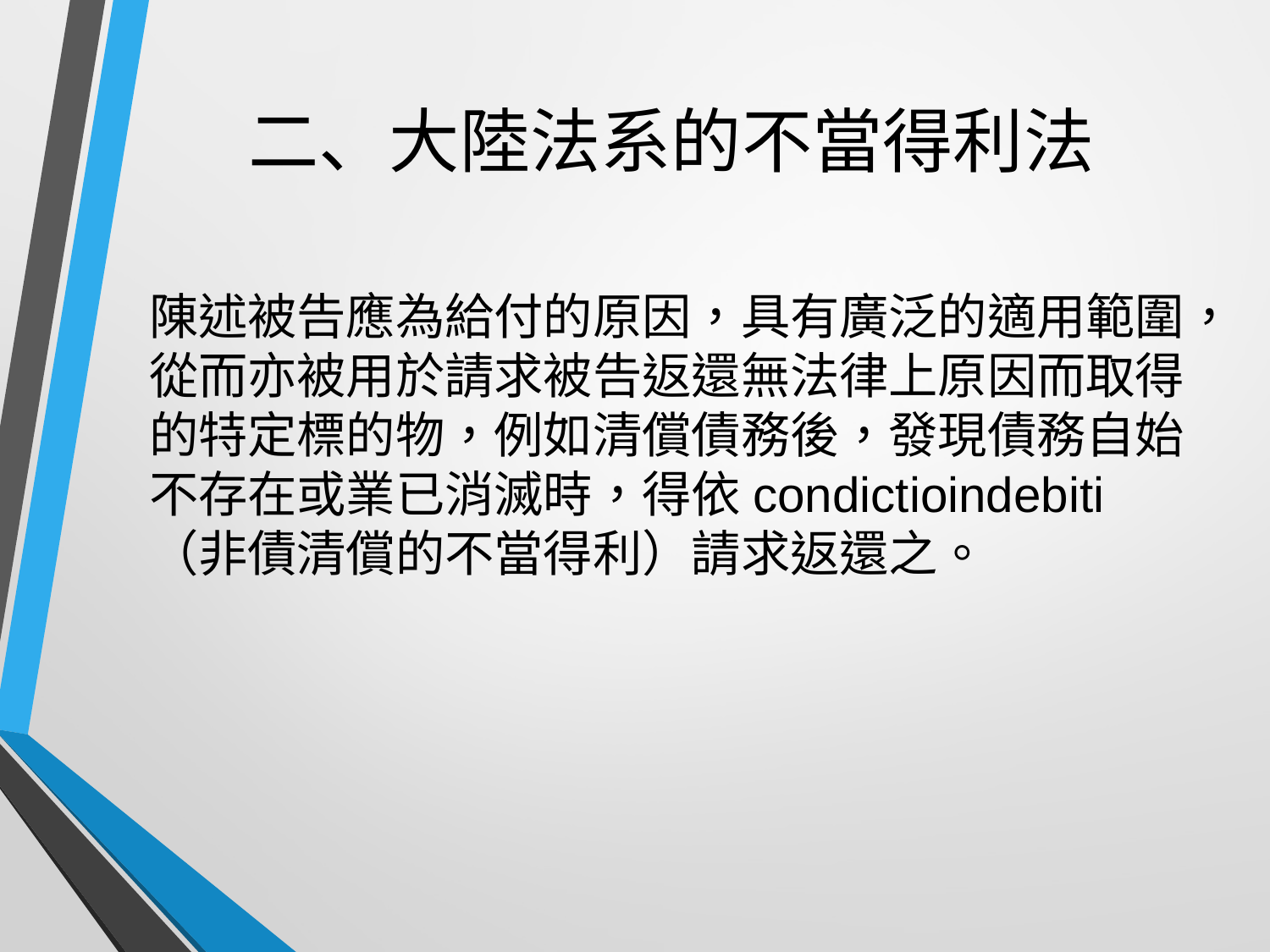

# 二、大陸法系的不當得利法
陳述被告應為給付的原因，具有廣泛的適用範圍，從而亦被用於請求被告返還無法律上原因而取得的特定標的物，例如清償債務後，發現債務自始不存在或業已消滅時，得依condictioindebiti（非債清償的不當得利）請求返還之。